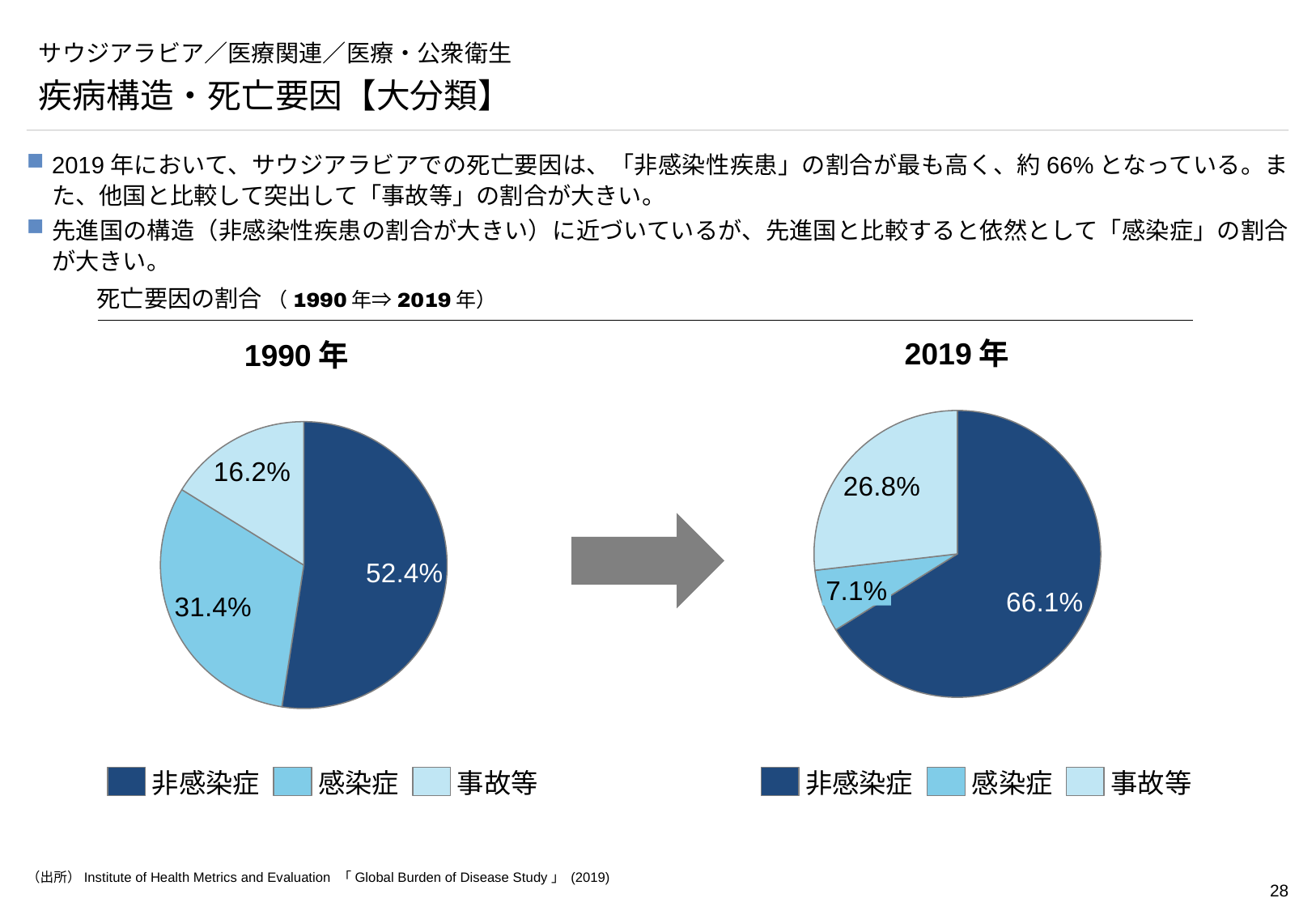

# サウジアラビア／医療関連／医療・公衆衛生
疾病構造・死亡要因【大分類】
2019年において、サウジアラビアでの死亡要因は、「非感染性疾患」の割合が最も高く、約66%となっている。また、他国と比較して突出して「事故等」の割合が大きい。
先進国の構造（非感染性疾患の割合が大きい）に近づいているが、先進国と比較すると依然として「感染症」の割合が大きい。
死亡要因の割合 （1990年⇒2019年）
2019年
1990年

### Chart

| Category |  |
|---|---|

### Chart

| Category |  |
|---|---|
7.1%
非感染症
感染症
事故等
非感染症
感染症
事故等

（出所）Institute of Health Metrics and Evaluation 「Global Burden of Disease Study」 (2019)